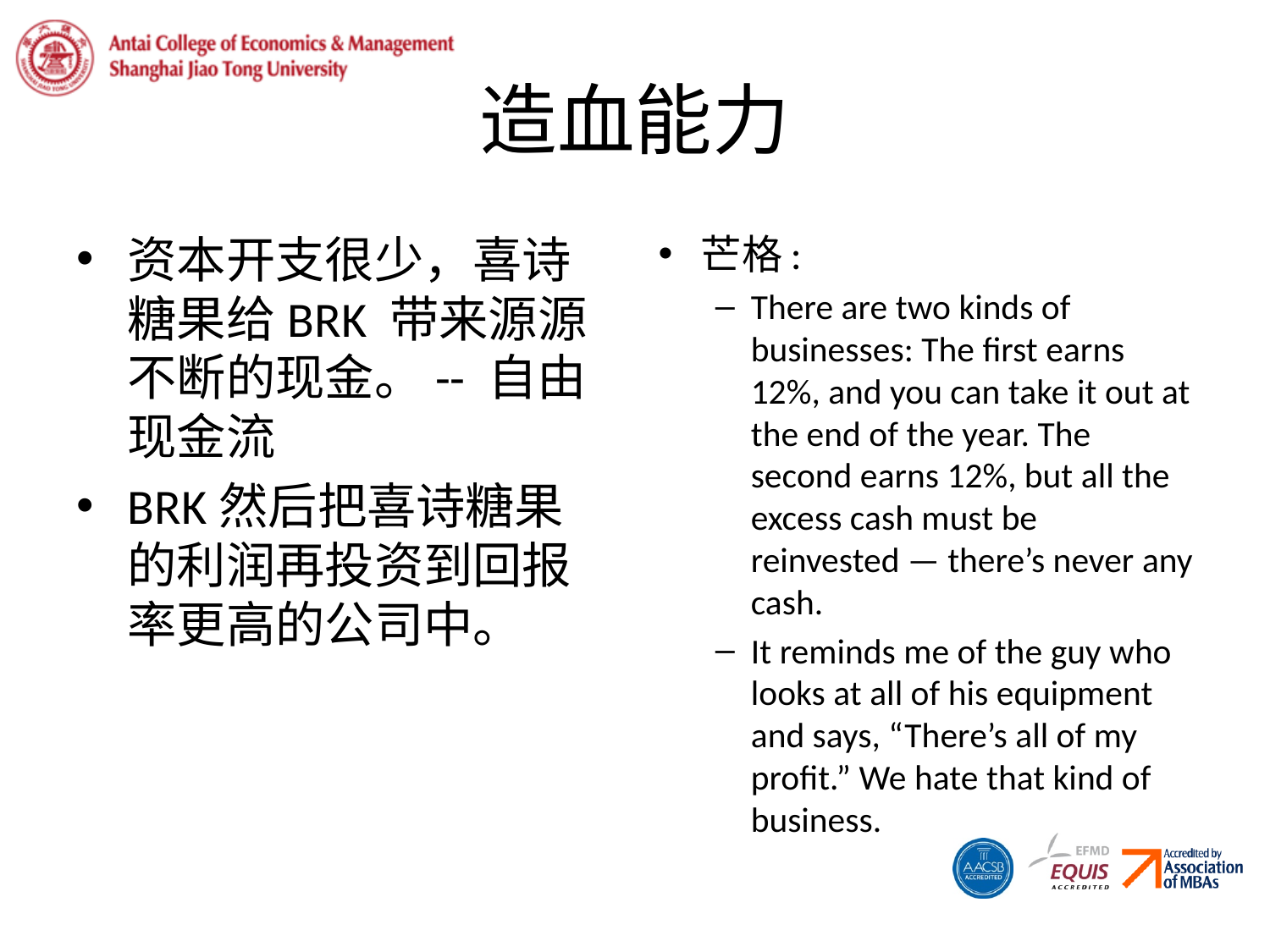

# 造血能力
资本开支很少，喜诗糖果给BRK 带来源源不断的现金。-- 自由现金流
BRK然后把喜诗糖果的利润再投资到回报率更高的公司中。

芒格:
There are two kinds of businesses: The first earns 12%, and you can take it out at the end of the year. The second earns 12%, but all the excess cash must be reinvested — there’s never any cash.
It reminds me of the guy who looks at all of his equipment and says, “There’s all of my profit.” We hate that kind of business.